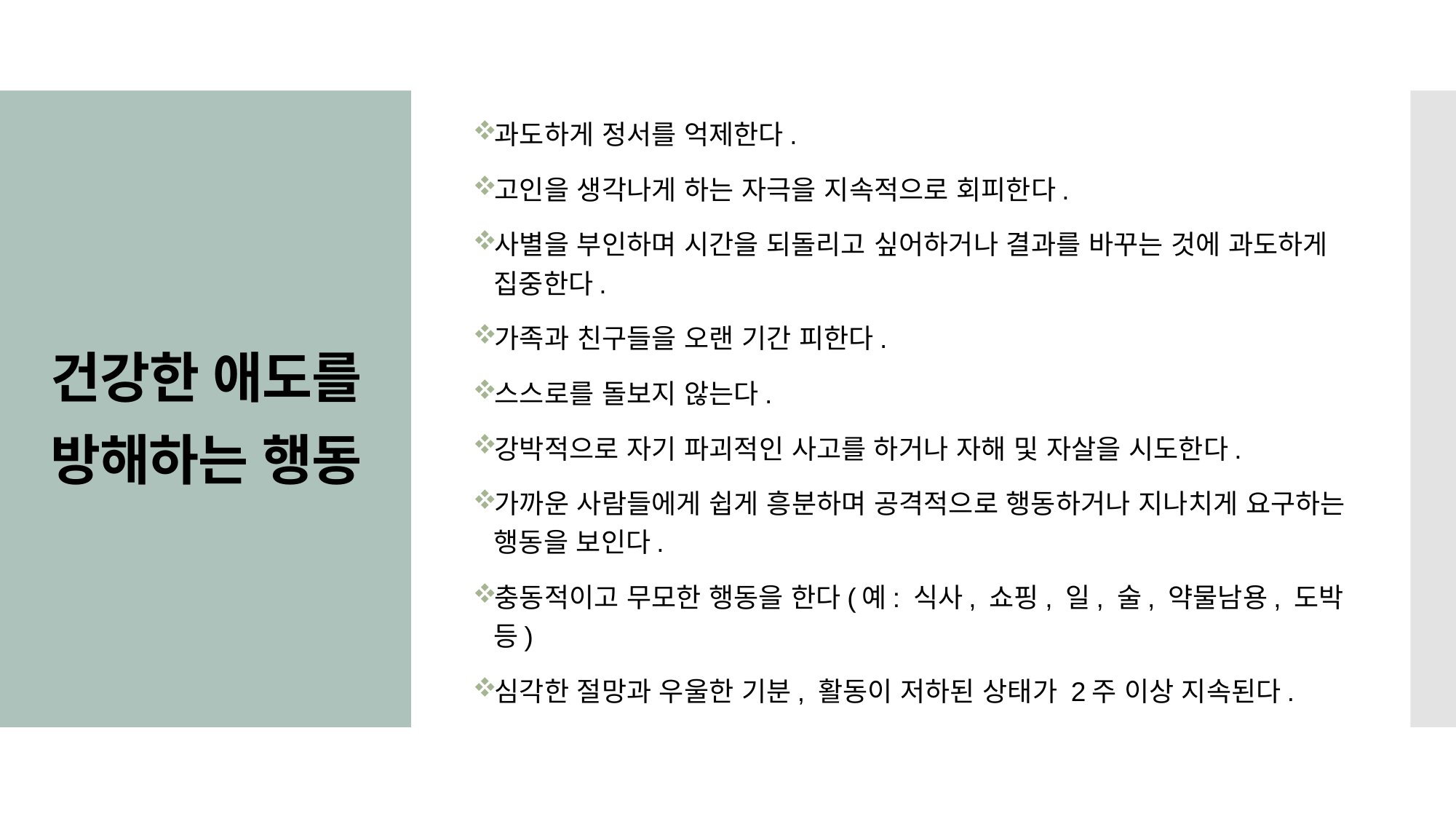

과도하게 정서를 억제한다.
고인을 생각나게 하는 자극을 지속적으로 회피한다.
사별을 부인하며 시간을 되돌리고 싶어하거나 결과를 바꾸는 것에 과도하게 집중한다.
가족과 친구들을 오랜 기간 피한다.
스스로를 돌보지 않는다.
강박적으로 자기 파괴적인 사고를 하거나 자해 및 자살을 시도한다.
가까운 사람들에게 쉽게 흥분하며 공격적으로 행동하거나 지나치게 요구하는 행동을 보인다.
충동적이고 무모한 행동을 한다(예: 식사, 쇼핑, 일, 술, 약물남용, 도박 등)
심각한 절망과 우울한 기분, 활동이 저하된 상태가 2주 이상 지속된다.
# 건강한 애도를 방해하는 행동